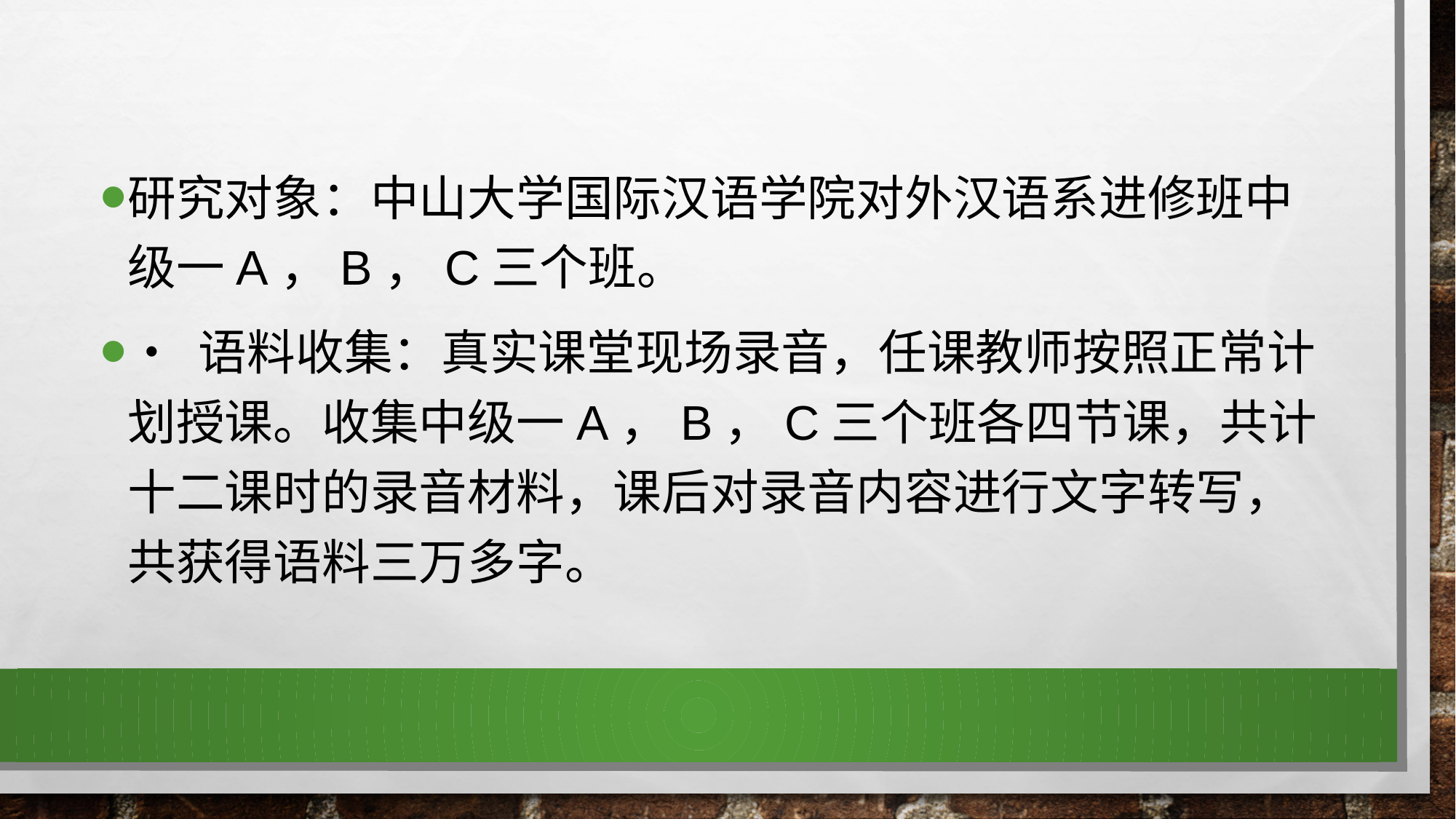

研究对象：中山大学国际汉语学院对外汉语系进修班中级一A，B，C三个班。
• 语料收集：真实课堂现场录音，任课教师按照正常计划授课。收集中级一A，B，C三个班各四节课，共计十二课时的录音材料，课后对录音内容进行文字转写，共获得语料三万多字。